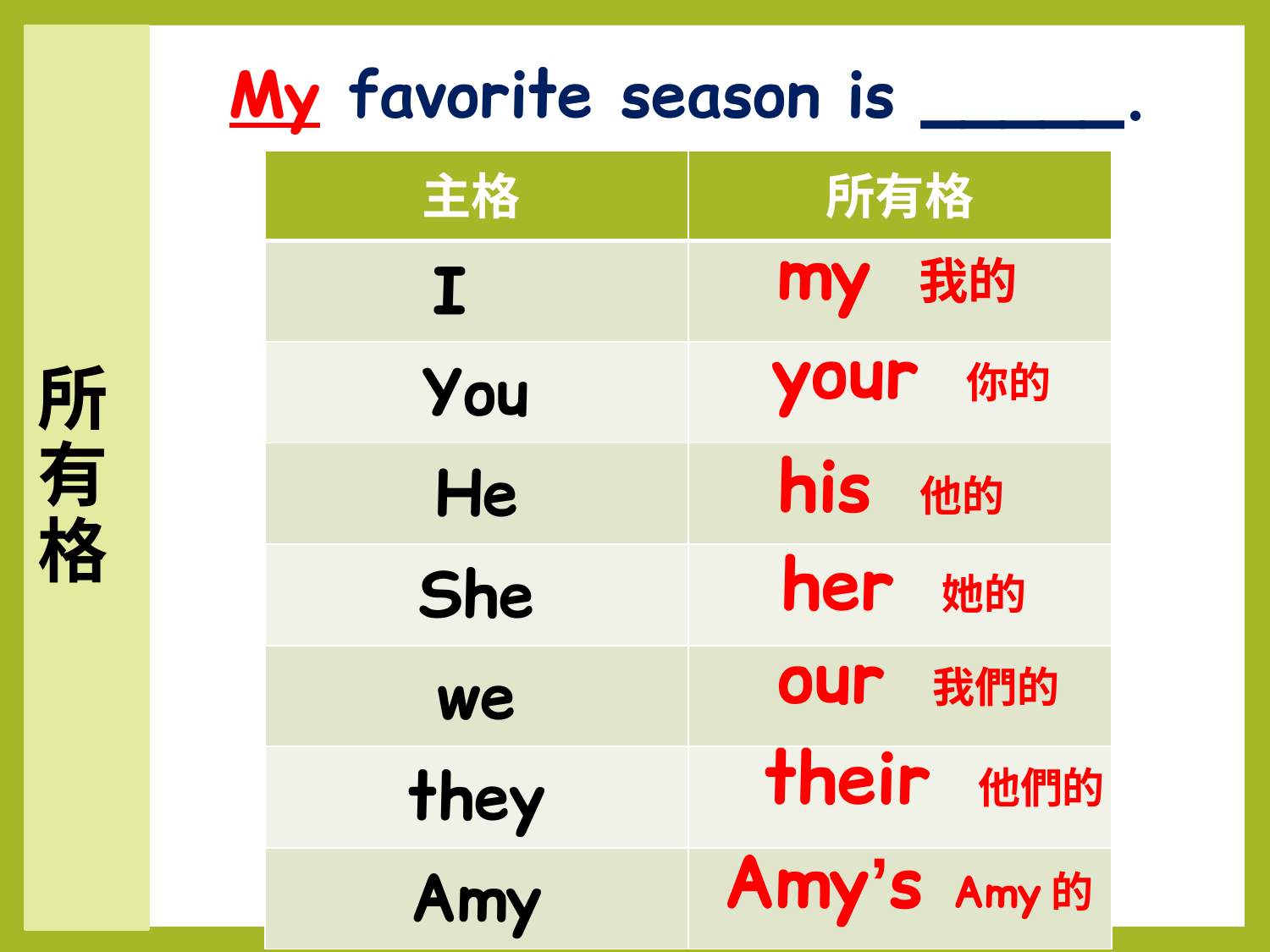

My favorite season is _____.
# 所有格
| 主格 | 所有格 |
| --- | --- |
| I |  |
| You |  |
| He |  |
| She |  |
| we |  |
| they |  |
| Amy |  |
my 我的
your 你的
his 他的
her 她的
our 我們的
their 他們的
Amy’s Amy的